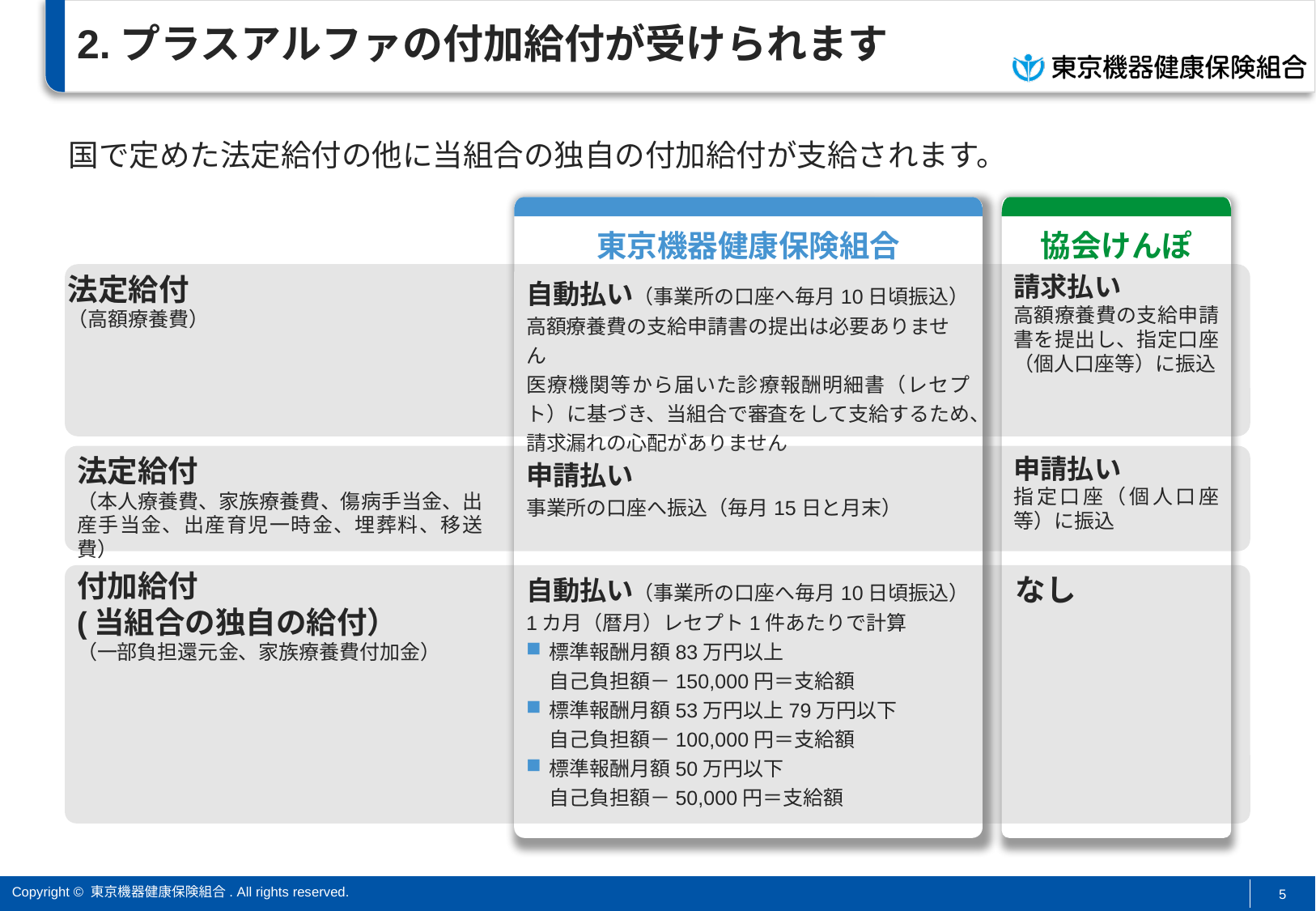

# 2.プラスアルファの付加給付が受けられます
国で定めた法定給付の他に当組合の独自の付加給付が支給されます。

東京機器健康保険組合
協会けんぽ

法定給付
（高額療養費）
自動払い（事業所の口座へ毎月10日頃振込）
高額療養費の支給申請書の提出は必要ありません
医療機関等から届いた診療報酬明細書（レセプト）に基づき、当組合で審査をして支給するため、請求漏れの心配がありません
請求払い
高額療養費の支給申請書を提出し、指定口座（個人口座等）に振込
法定給付
（本人療養費、家族療養費、傷病手当金、出産手当金、出産育児一時金、埋葬料、移送費）

申請払い
事業所の口座へ振込（毎月15日と月末）
申請払い
指定口座（個人口座等）に振込
付加給付
(当組合の独自の給付）
（一部負担還元金、家族療養費付加金）
自動払い（事業所の口座へ毎月10日頃振込）
1カ月（暦月）レセプト1件あたりで計算
標準報酬月額83万円以上
自己負担額－150,000円＝支給額
標準報酬月額53万円以上79万円以下
自己負担額－100,000円＝支給額
標準報酬月額50万円以下
自己負担額－50,000円＝支給額
なし

5